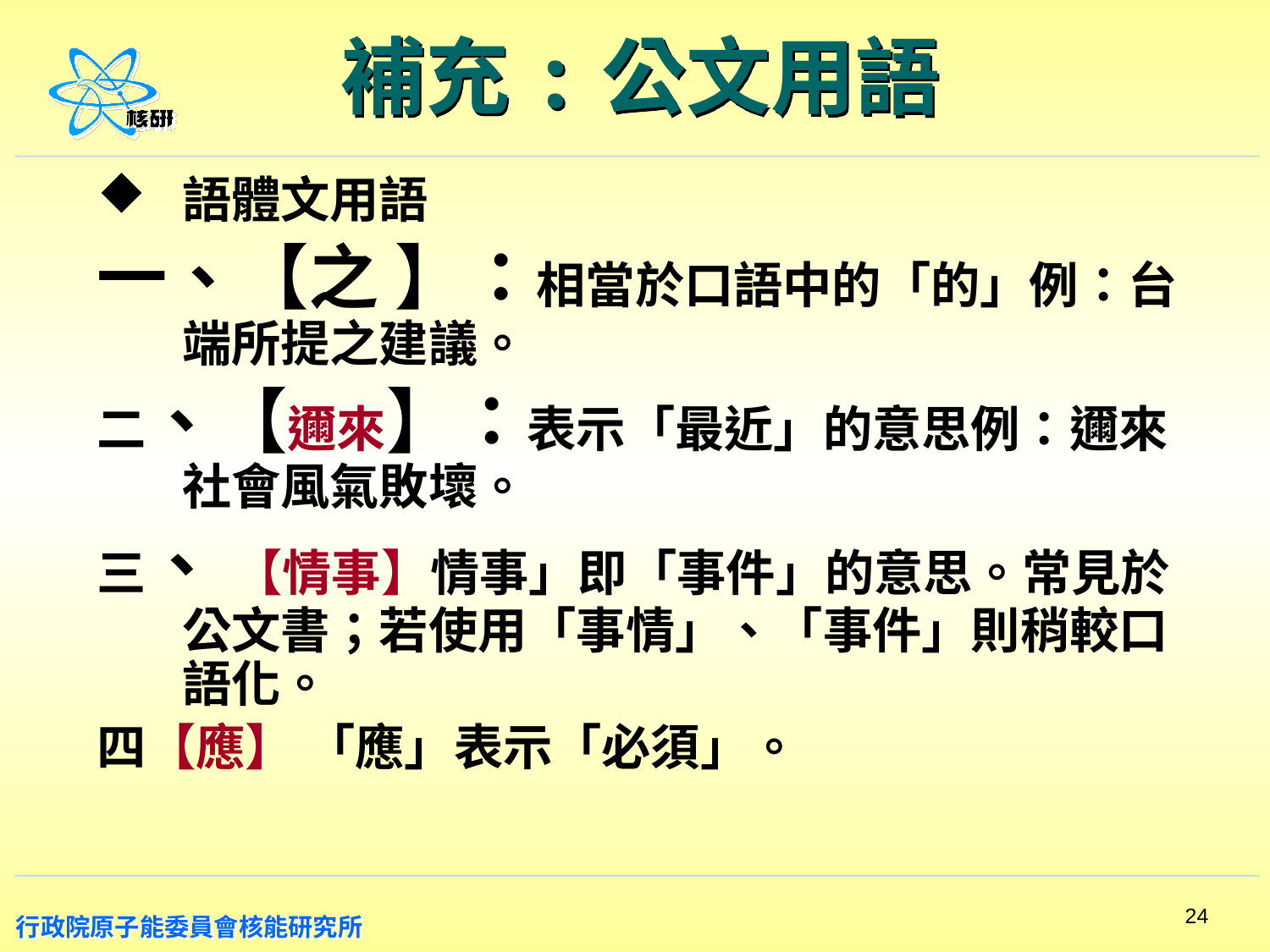

# 補充:公文用語
語體文用語
一、【之 】：相當於口語中的「的」例：台端所提之建議。
二、【邇來】：表示「最近」的意思例：邇來社會風氣敗壞。
三、 【情事】情事」即「事件」的意思。常見於公文書；若使用「事情」、「事件」則稍較口語化。
四【應】 「應」表示「必須」。

24